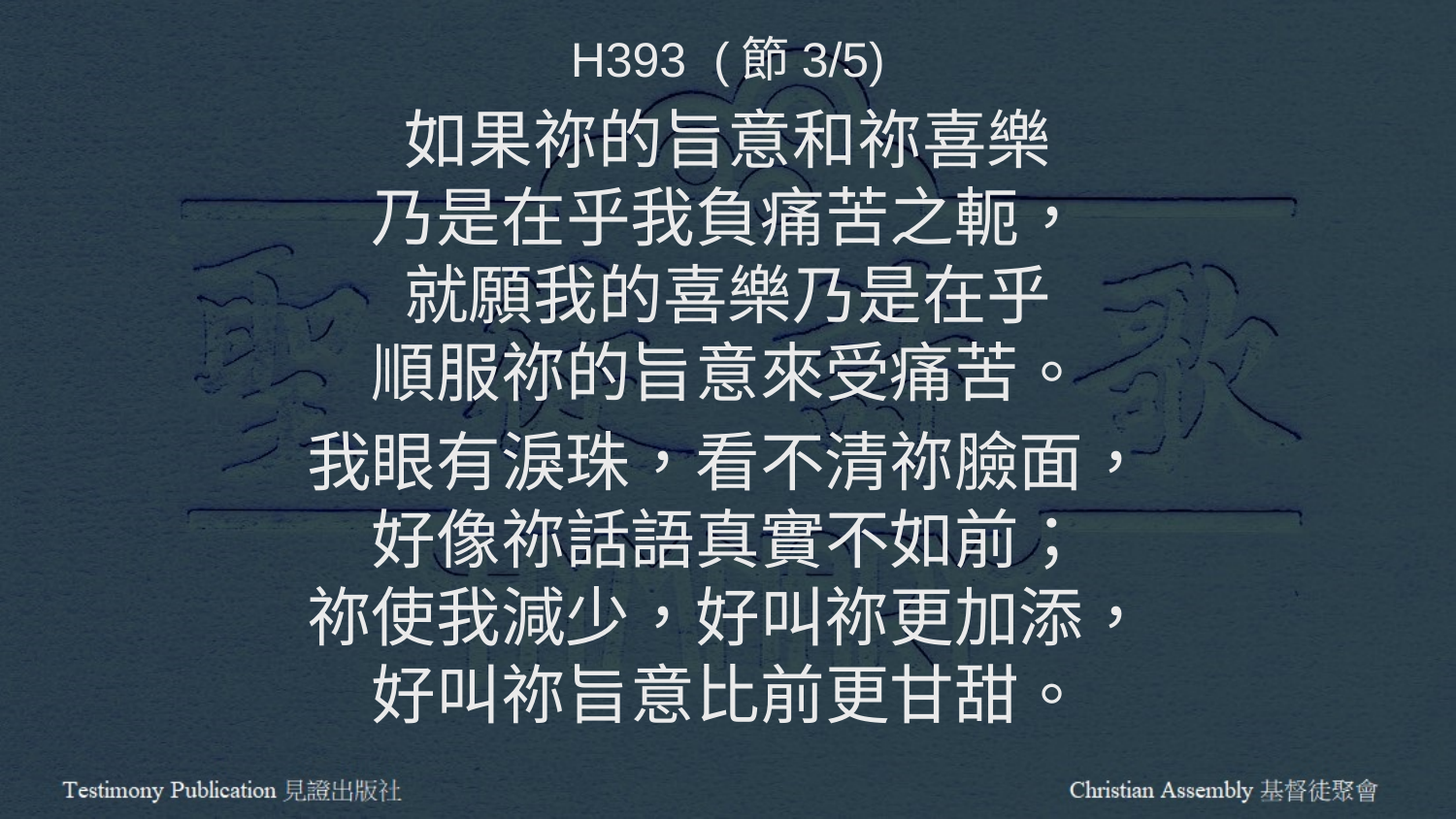

H393  (節3/5)
如果祢的旨意和祢喜樂
乃是在乎我負痛苦之軛，
就願我的喜樂乃是在乎
順服祢的旨意來受痛苦。
我眼有淚珠，看不清祢臉面，
好像祢話語真實不如前；
祢使我減少，好叫祢更加添，
好叫祢旨意比前更甘甜。